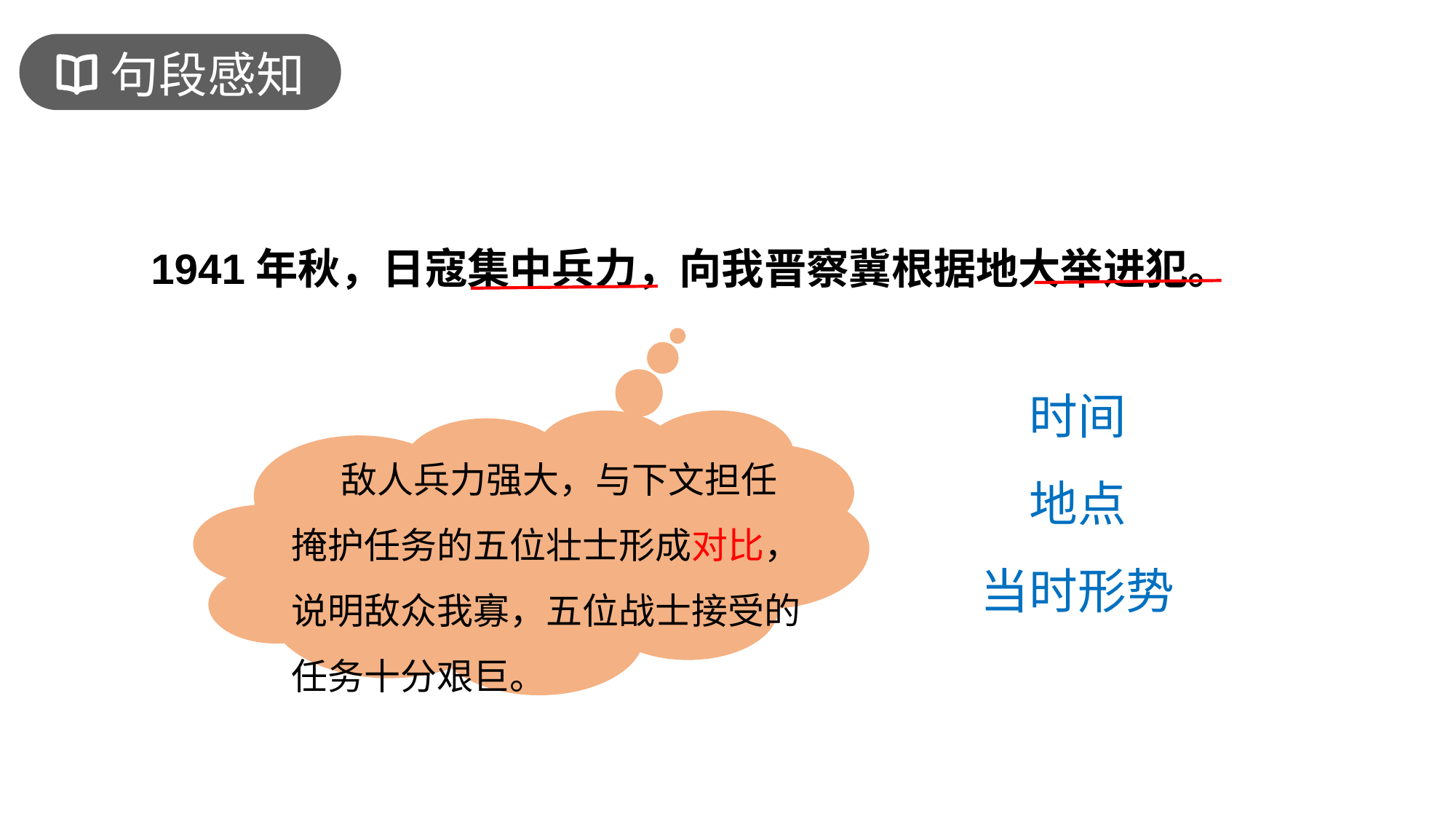

句段感知
   1941年秋，日寇集中兵力，向我晋察冀根据地大举进犯。

     敌人兵力强大，与下文担任掩护任务的五位壮士形成对比，说明敌众我寡，五位战士接受的任务十分艰巨。
时间
地点
当时形势